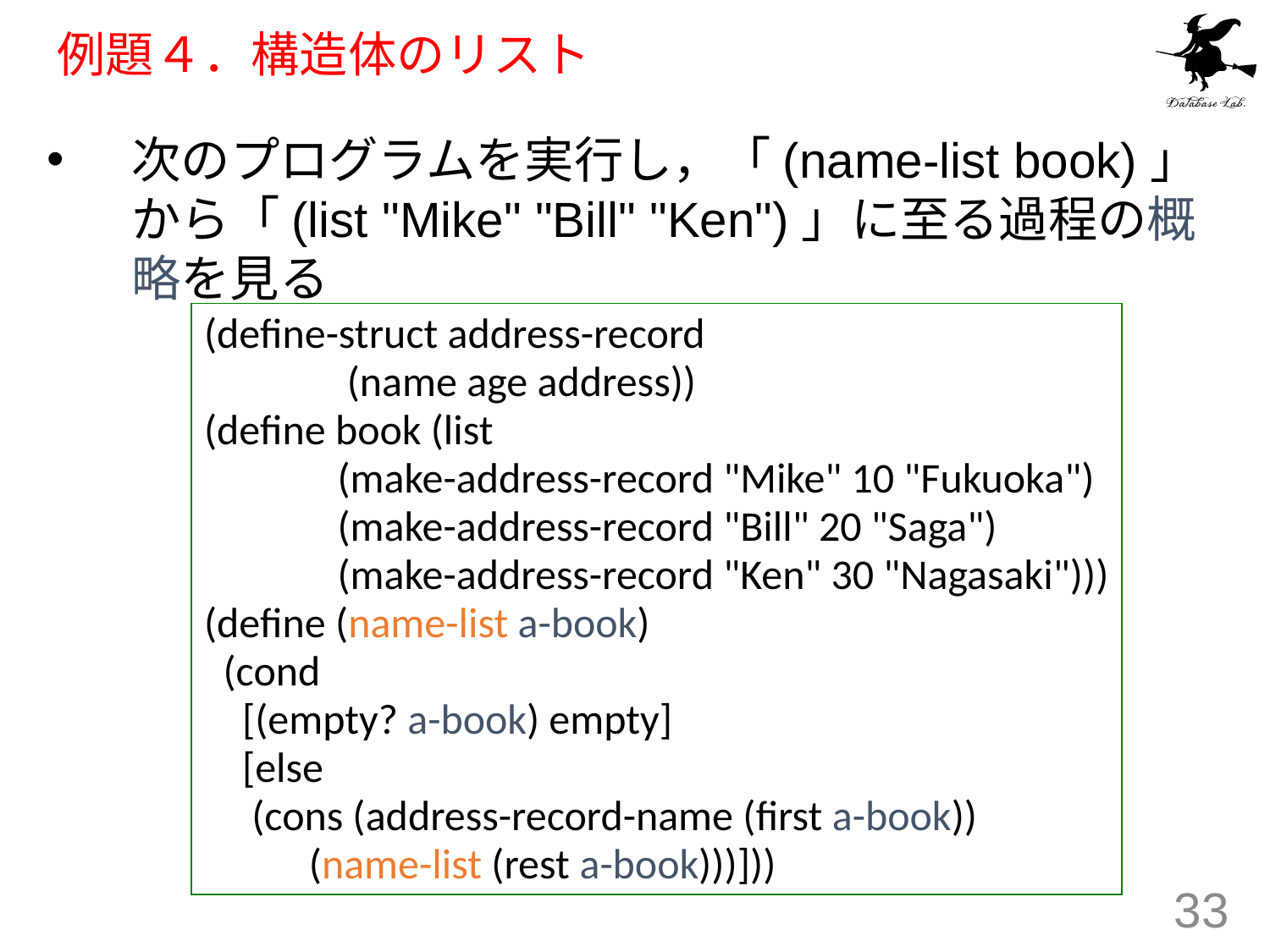

# 例題４．構造体のリスト
次のプログラムを実行し，「(name-list book)」から「(list "Mike" "Bill" "Ken")」に至る過程の概略を見る
(define-struct address-record
               (name age address))
(define book (list
              (make-address-record "Mike" 10 "Fukuoka")
              (make-address-record "Bill" 20 "Saga")
              (make-address-record "Ken" 30 "Nagasaki")))
(define (name-list a-book)
  (cond
    [(empty? a-book) empty]
    [else
     (cons (address-record-name (first a-book))
           (name-list (rest a-book)))]))
33